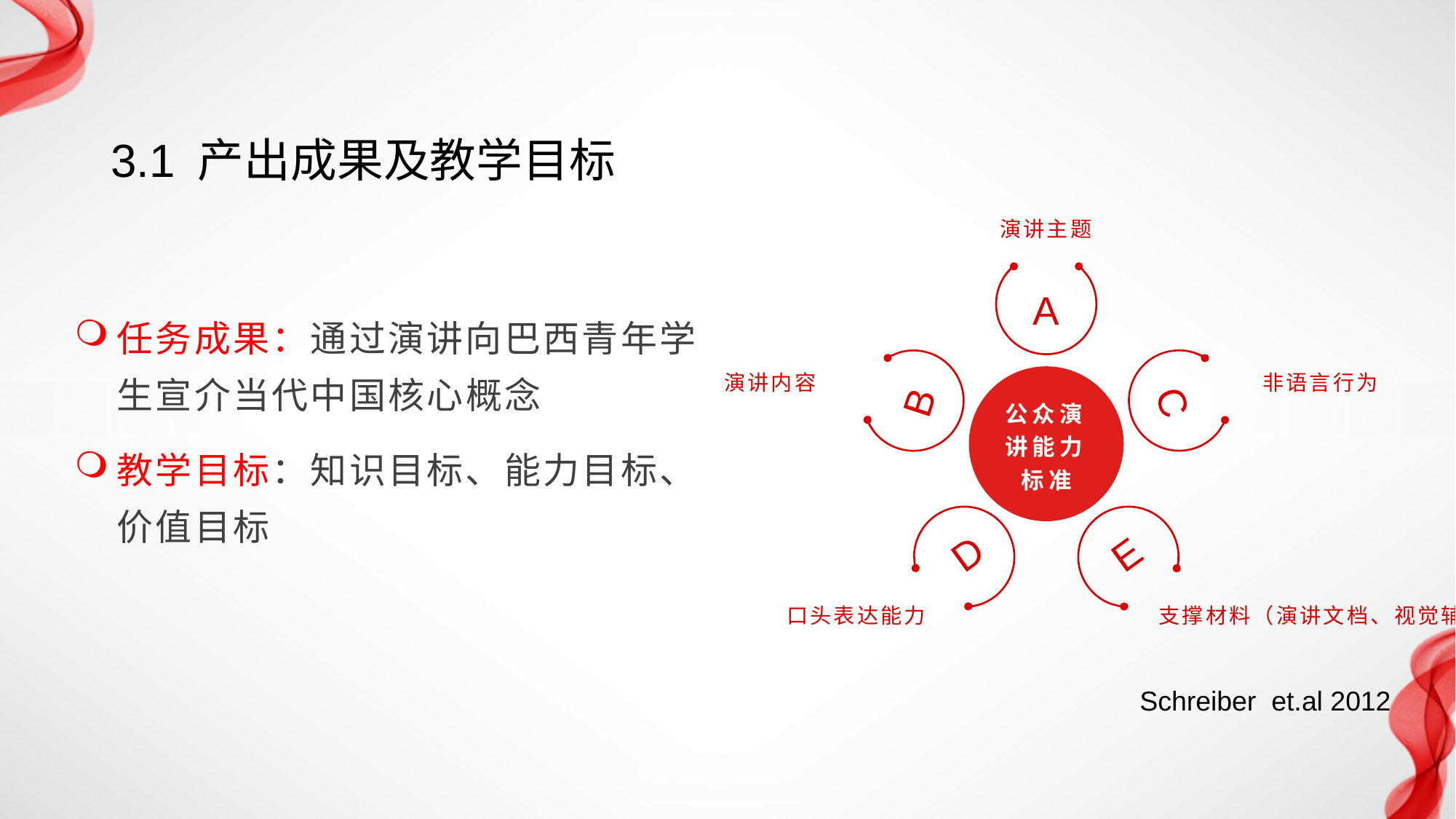

# 3.1 产出成果及教学目标
演讲主题

A
任务成果：通过演讲向巴西青年学生宣介当代中国核心概念
教学目标：知识目标、能力目标、价值目标
演讲内容
非语言行为

公众演讲能力标准
B
C

D
E
口头表达能力
支撑材料（演讲文档、视觉辅助工具）
Schreiber  et.al 2012